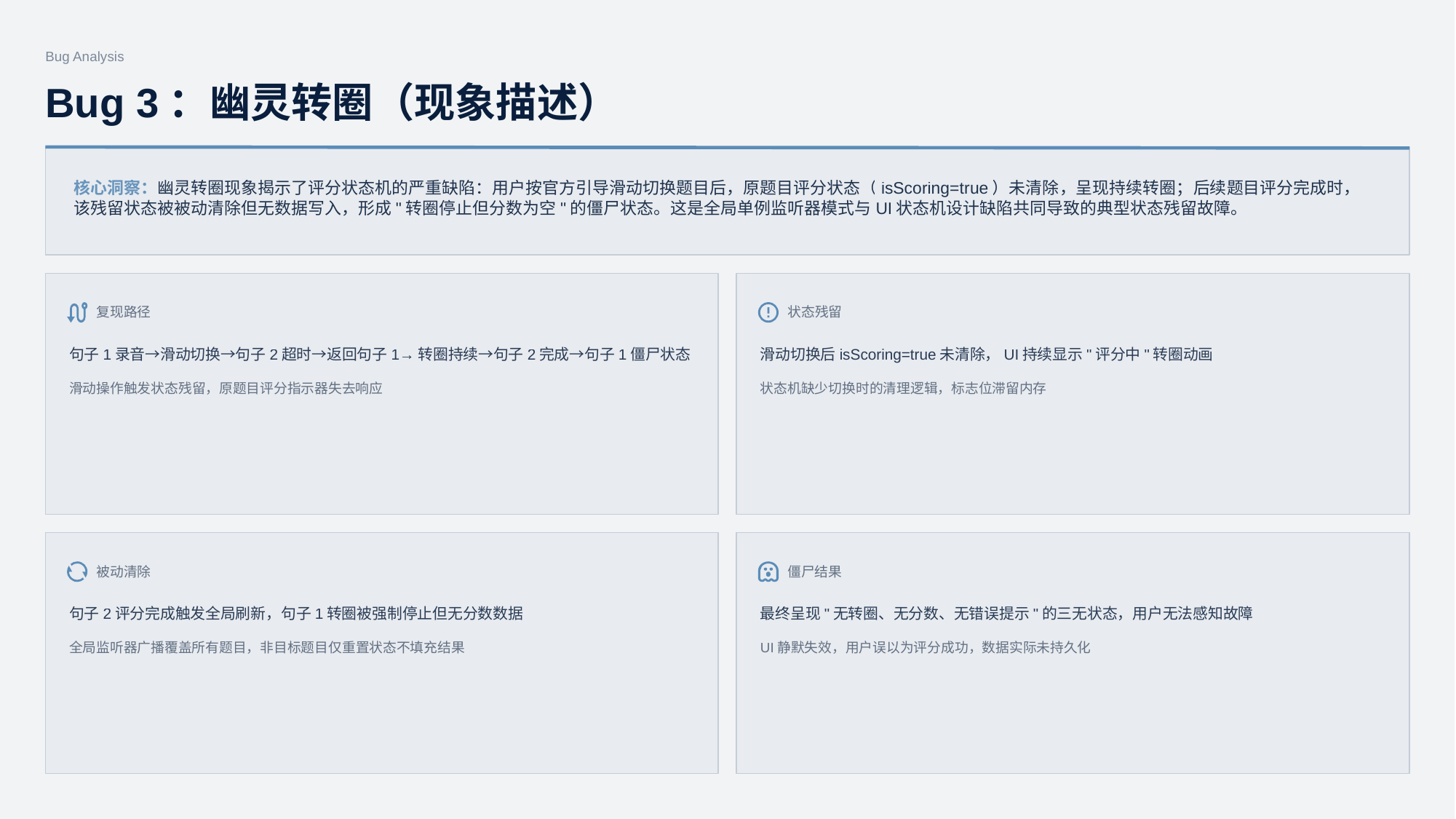

Bug Analysis
Bug 3：幽灵转圈（现象描述）

核心洞察：幽灵转圈现象揭示了评分状态机的严重缺陷：用户按官方引导滑动切换题目后，原题目评分状态（isScoring=true）未清除，呈现持续转圈；后续题目评分完成时，
该残留状态被被动清除但无数据写入，形成"转圈停止但分数为空"的僵尸状态。这是全局单例监听器模式与UI状态机设计缺陷共同导致的典型状态残留故障。

复现路径
状态残留
句子1录音→滑动切换→句子2超时→返回句子1→转圈持续→句子2完成→句子1僵尸状态
滑动切换后isScoring=true未清除，UI持续显示"评分中"转圈动画
滑动操作触发状态残留，原题目评分指示器失去响应
状态机缺少切换时的清理逻辑，标志位滞留内存

被动清除
僵尸结果
句子2评分完成触发全局刷新，句子1转圈被强制停止但无分数数据
最终呈现"无转圈、无分数、无错误提示"的三无状态，用户无法感知故障
全局监听器广播覆盖所有题目，非目标题目仅重置状态不填充结果
UI静默失效，用户误以为评分成功，数据实际未持久化